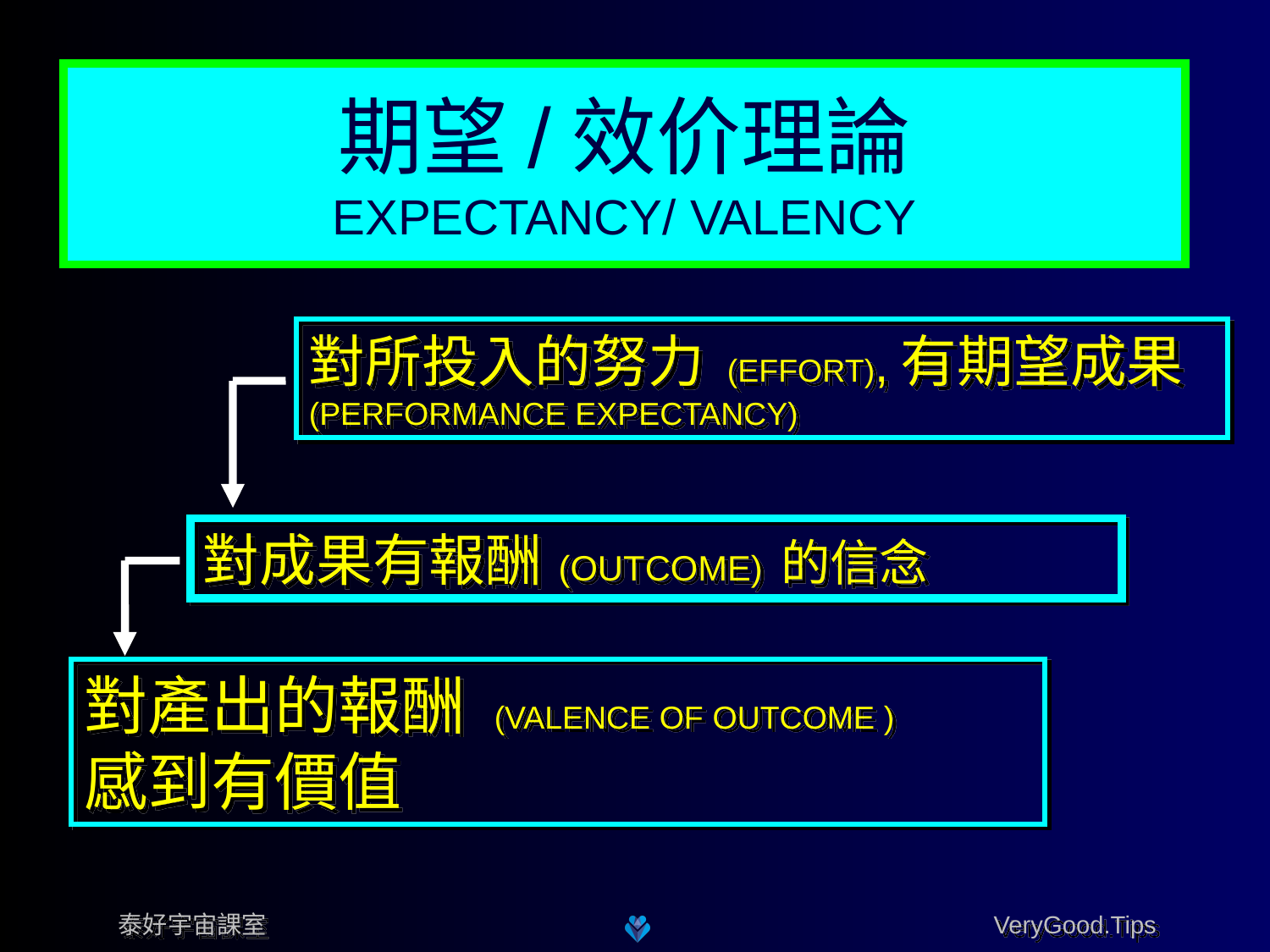

期望/效价理論
EXPECTANCY/ VALENCY
期望/效价理論
對所投入的努力 (EFFORT),有期望成果(PERFORMANCE EXPECTANCY)

對成果有報酬 (OUTCOME) 的信念

對產出的報酬 (VALENCE OF OUTCOME )
感到有價值